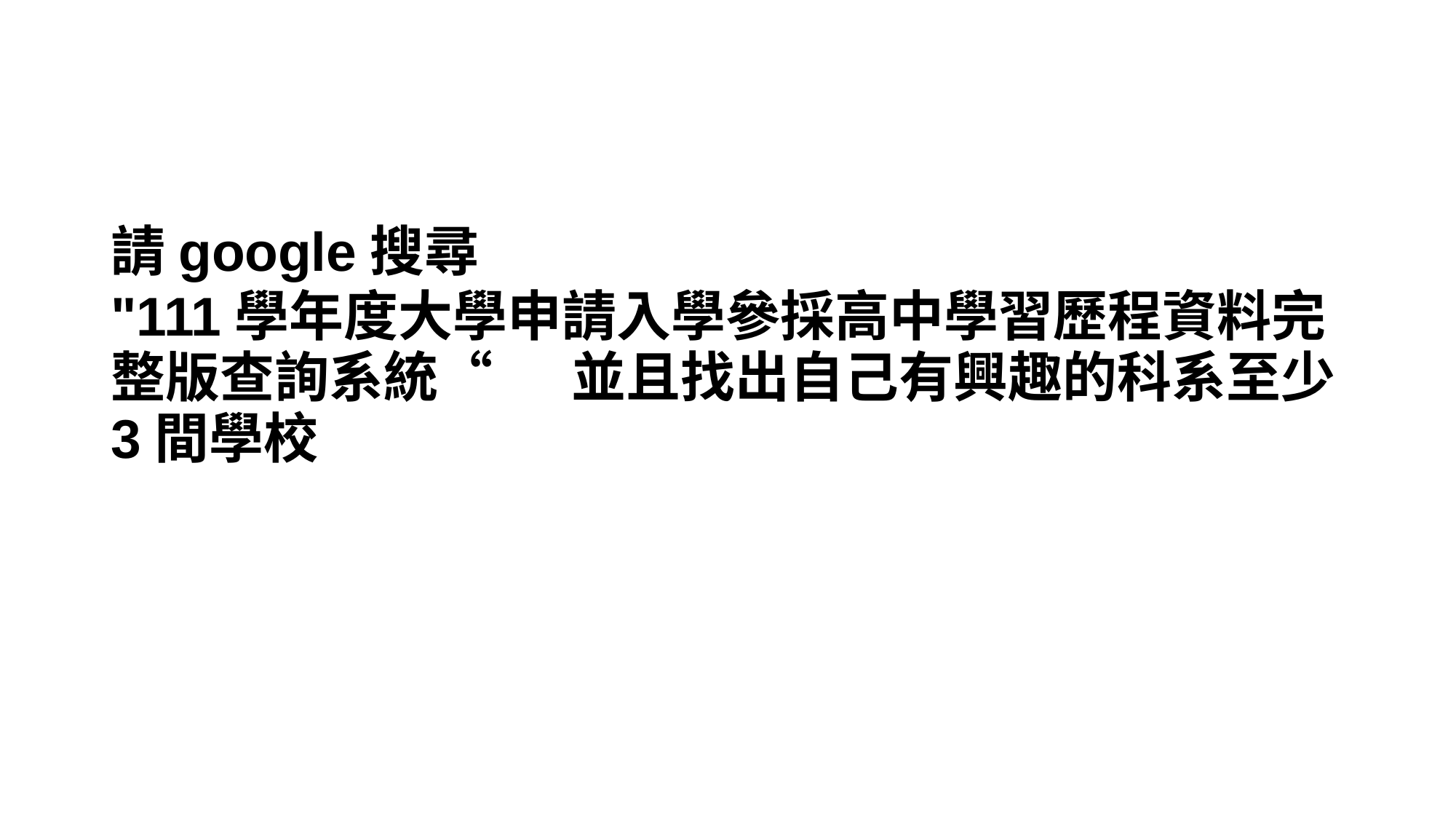

# 請google搜尋
"111學年度大學申請入學參採高中學習歷程資料完整版查詢系統“  並且找出自己有興趣的科系至少3間學校